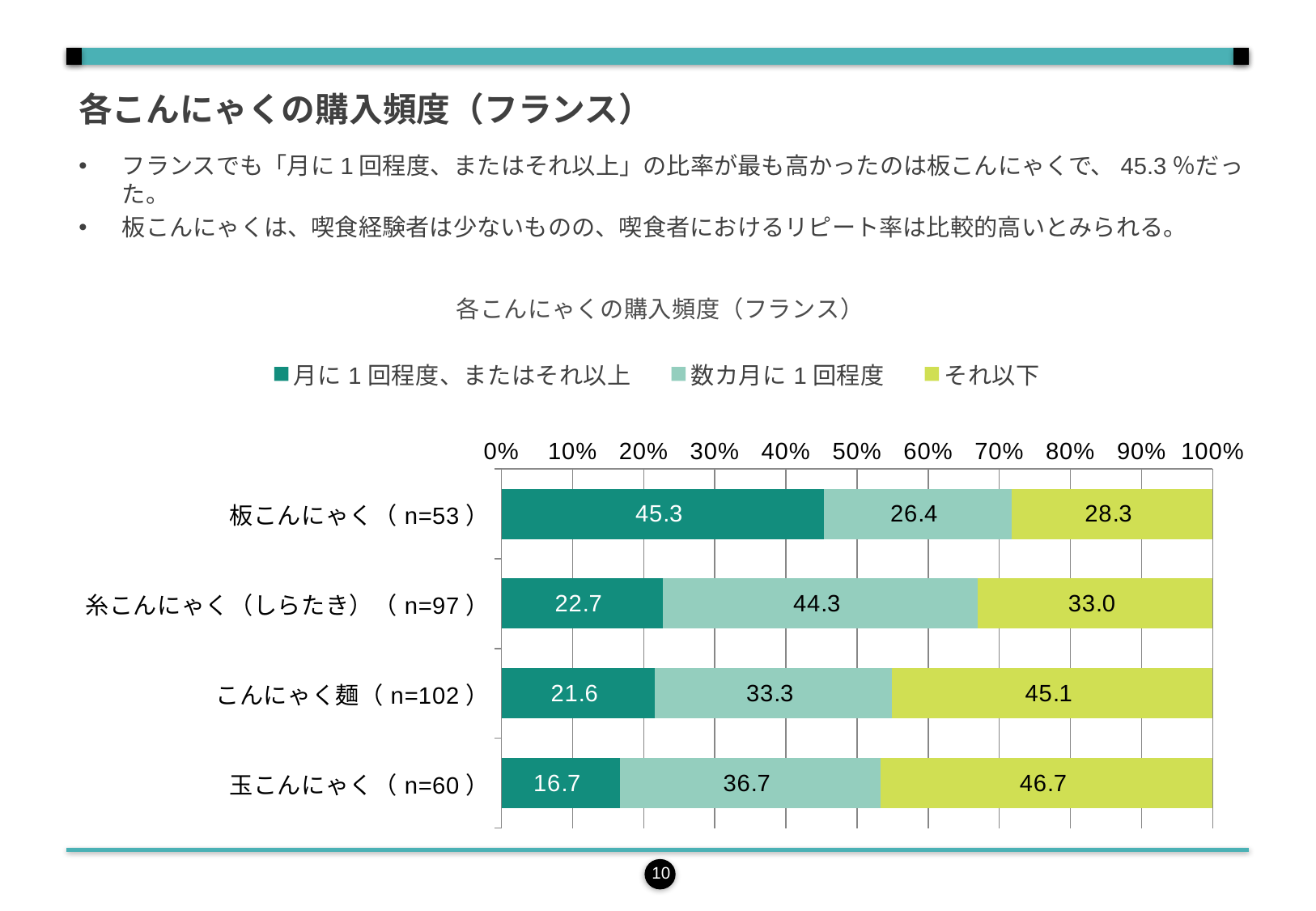

各こんにゃくの購入頻度（フランス）
フランスでも「月に1回程度、またはそれ以上」の比率が最も高かったのは板こんにゃくで、45.3％だった。
板こんにゃくは、喫食経験者は少ないものの、喫食者におけるリピート率は比較的高いとみられる。

### Chart: 各こんにゃくの購入頻度（フランス）

| Category | 月に1回程度、またはそれ以上 | 数カ月に1回程度 | それ以下 |
|---|---|---|---|
| 板こんにゃく（n=53） | 45.283018867924525 | 26.41509433962264 | 28.30188679245283 |
| 糸こんにゃく（しらたき）（n=97） | 22.68041237113402 | 44.329896907216494 | 32.98969072164948 |
| こんにゃく麺（n=102） | 21.568627450980394 | 33.333333333333336 | 45.09803921568628 |
| 玉こんにゃく（n=60） | 16.666666666666668 | 36.666666666666664 | 46.666666666666664 |
10